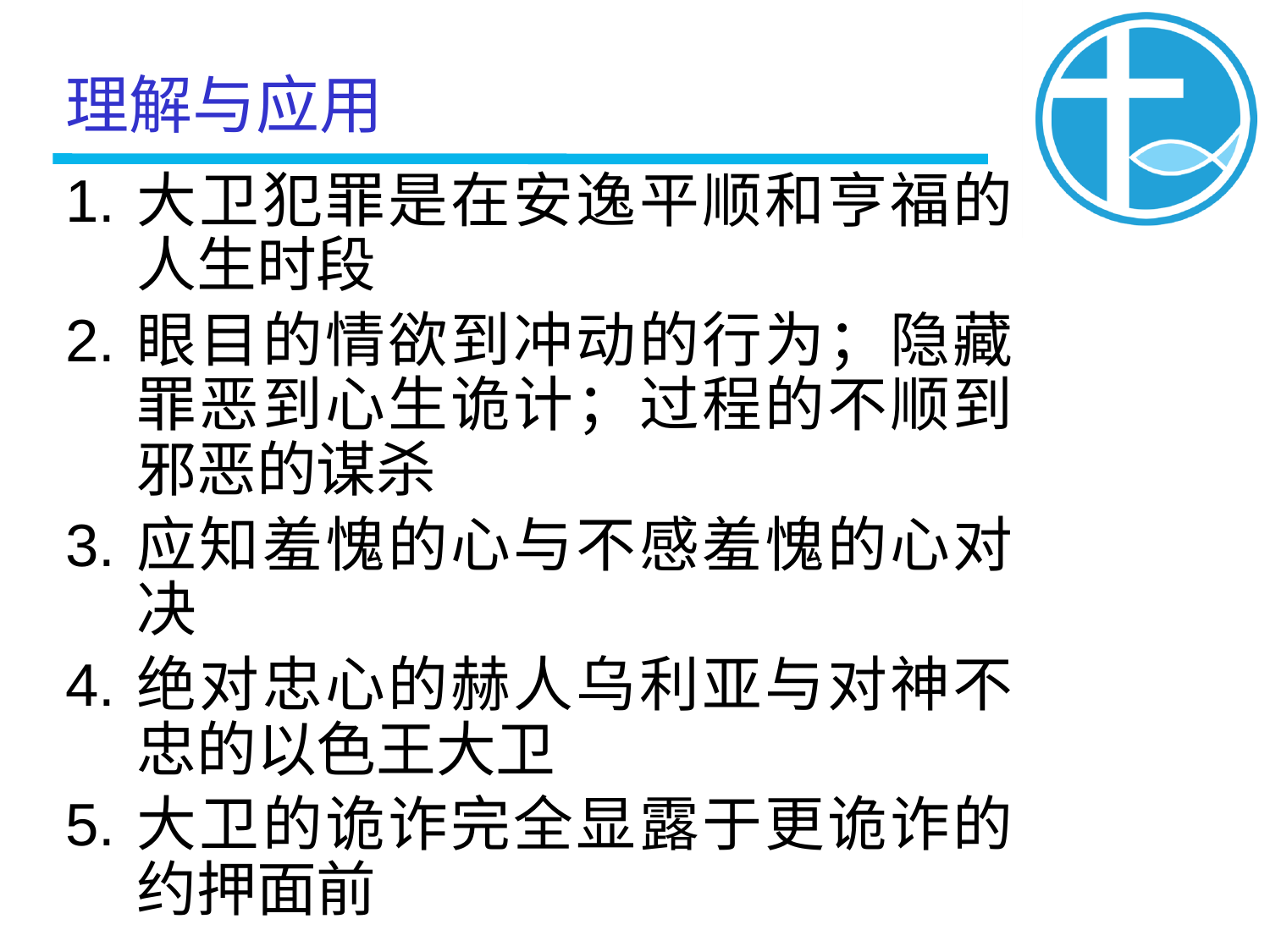

理解与应用
大卫犯罪是在安逸平顺和亨福的人生时段
眼目的情欲到冲动的行为；隐藏罪恶到心生诡计；过程的不顺到邪恶的谋杀
应知羞愧的心与不感羞愧的心对决
绝对忠心的赫人乌利亚与对神不忠的以色王大卫
大卫的诡诈完全显露于更诡诈的约押面前